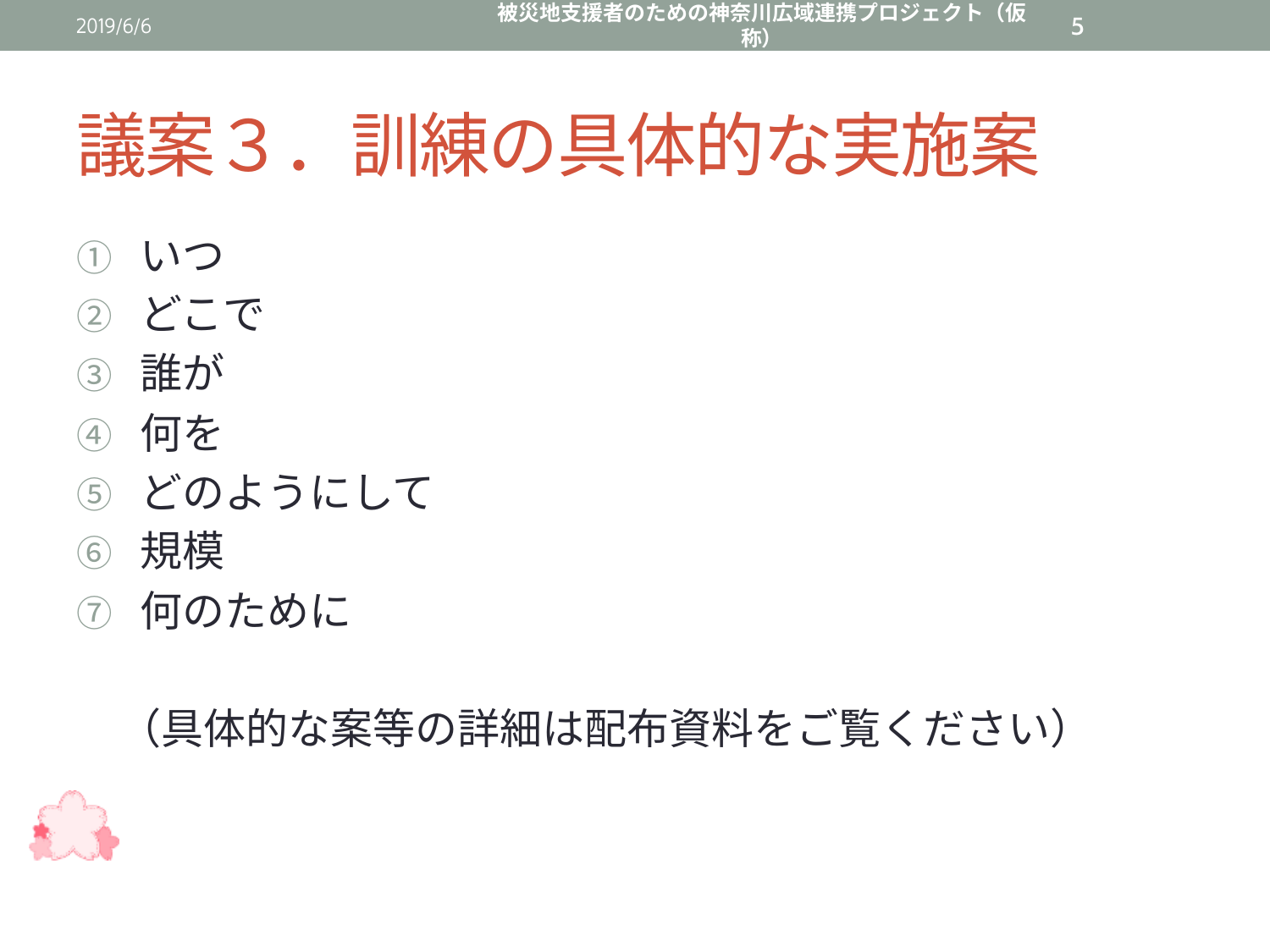

2019/6/6
被災地支援者のための神奈川広域連携プロジェクト（仮称）
5
# 議案３．訓練の具体的な実施案
いつ
どこで
誰が
何を
どのようにして
規模
何のために

　（具体的な案等の詳細は配布資料をご覧ください）